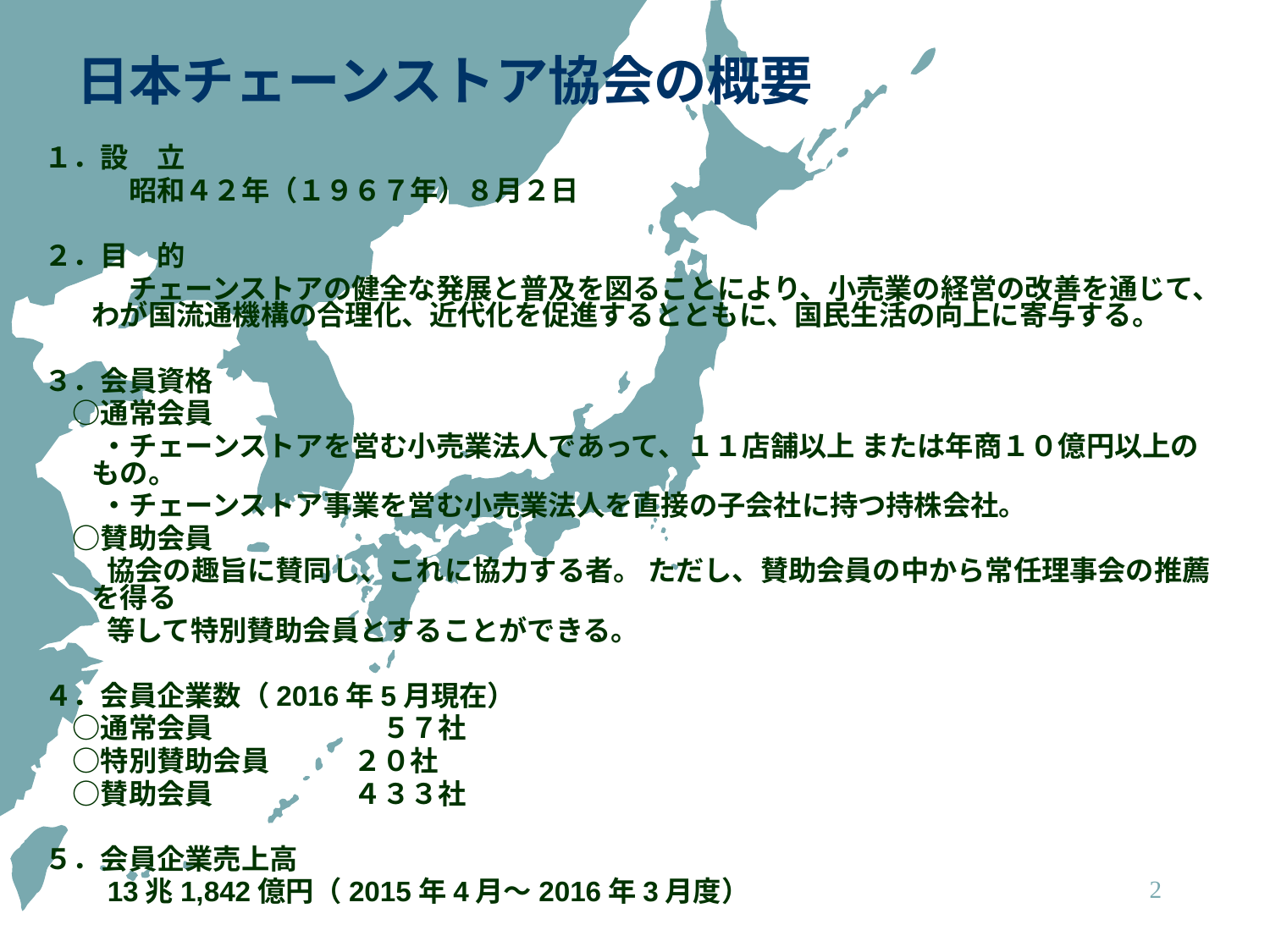

# 日本チェーンストア協会の概要
１．設　立
　　　昭和４２年（１９６７年）８月２日

２．目　的
　　　チェーンストアの健全な発展と普及を図ることにより、小売業の経営の改善を通じて、わが国流通機構の合理化、近代化を促進するとともに、国民生活の向上に寄与する。

３．会員資格
　○通常会員
　　・チェーンストアを営む小売業法人であって、１１店舗以上 または年商１０億円以上のもの。
　　・チェーンストア事業を営む小売業法人を直接の子会社に持つ持株会社。
　○賛助会員
　　 協会の趣旨に賛同し、これに協力する者。 ただし、賛助会員の中から常任理事会の推薦を得る
　　 等して特別賛助会員とすることができる。

４．会員企業数（2016年5月現在）
　○通常会員　　　　　　５７社
　○特別賛助会員　　　２０社
　○賛助会員　　　　　４３３社

５．会員企業売上高
　　13兆1,842億円（2015年4月～2016年3月度）

2